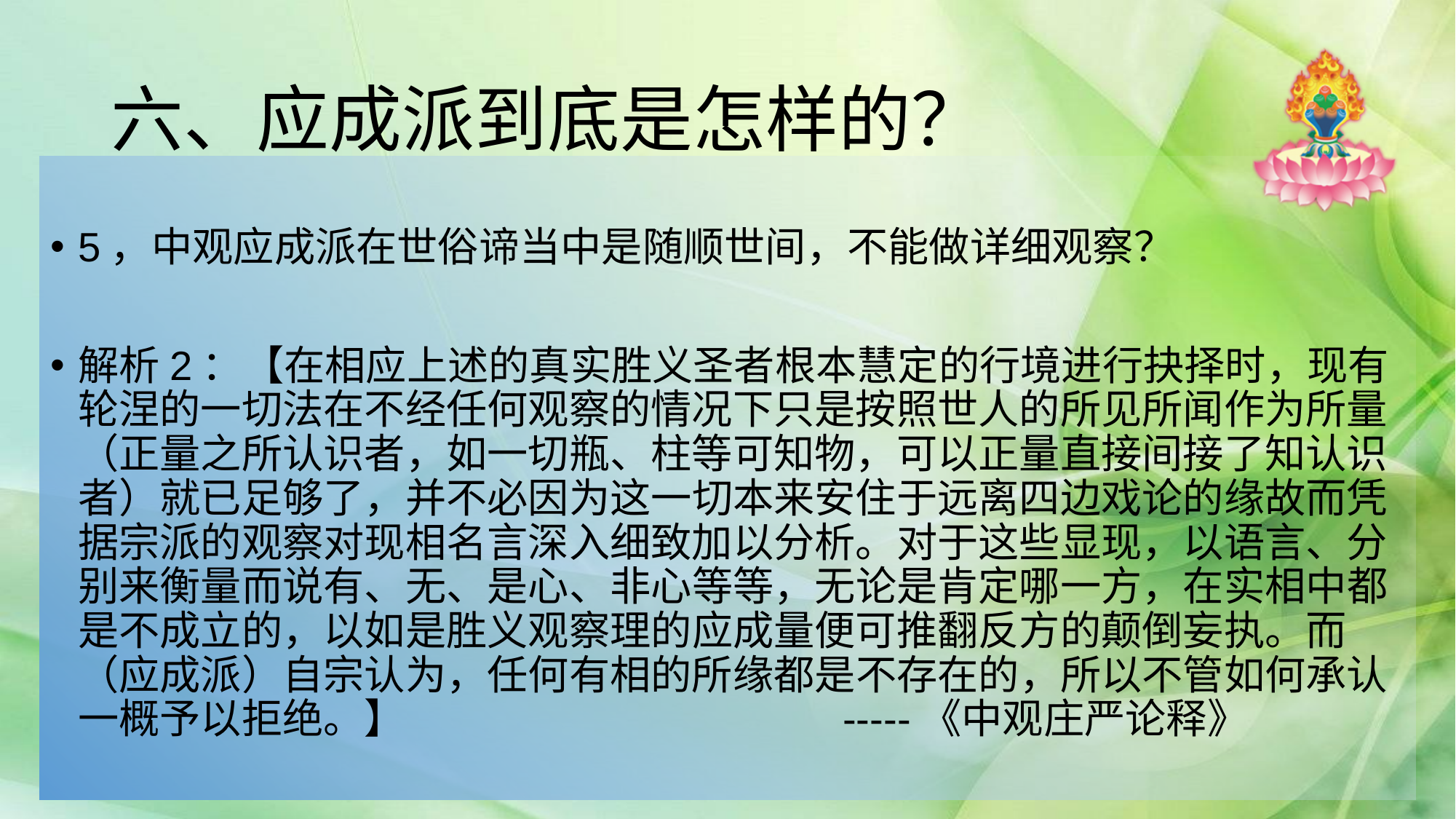

# 六、应成派到底是怎样的？

5，中观应成派在世俗谛当中是随顺世间，不能做详细观察？

解析2：【在相应上述的真实胜义圣者根本慧定的行境进行抉择时，现有轮涅的一切法在不经任何观察的情况下只是按照世人的所见所闻作为所量（正量之所认识者，如一切瓶、柱等可知物，可以正量直接间接了知认识者）就已足够了，并不必因为这一切本来安住于远离四边戏论的缘故而凭据宗派的观察对现相名言深入细致加以分析。对于这些显现，以语言、分别来衡量而说有、无、是心、非心等等，无论是肯定哪一方，在实相中都是不成立的，以如是胜义观察理的应成量便可推翻反方的颠倒妄执。而（应成派）自宗认为，任何有相的所缘都是不存在的，所以不管如何承认一概予以拒绝。】                                               -----《中观庄严论释》